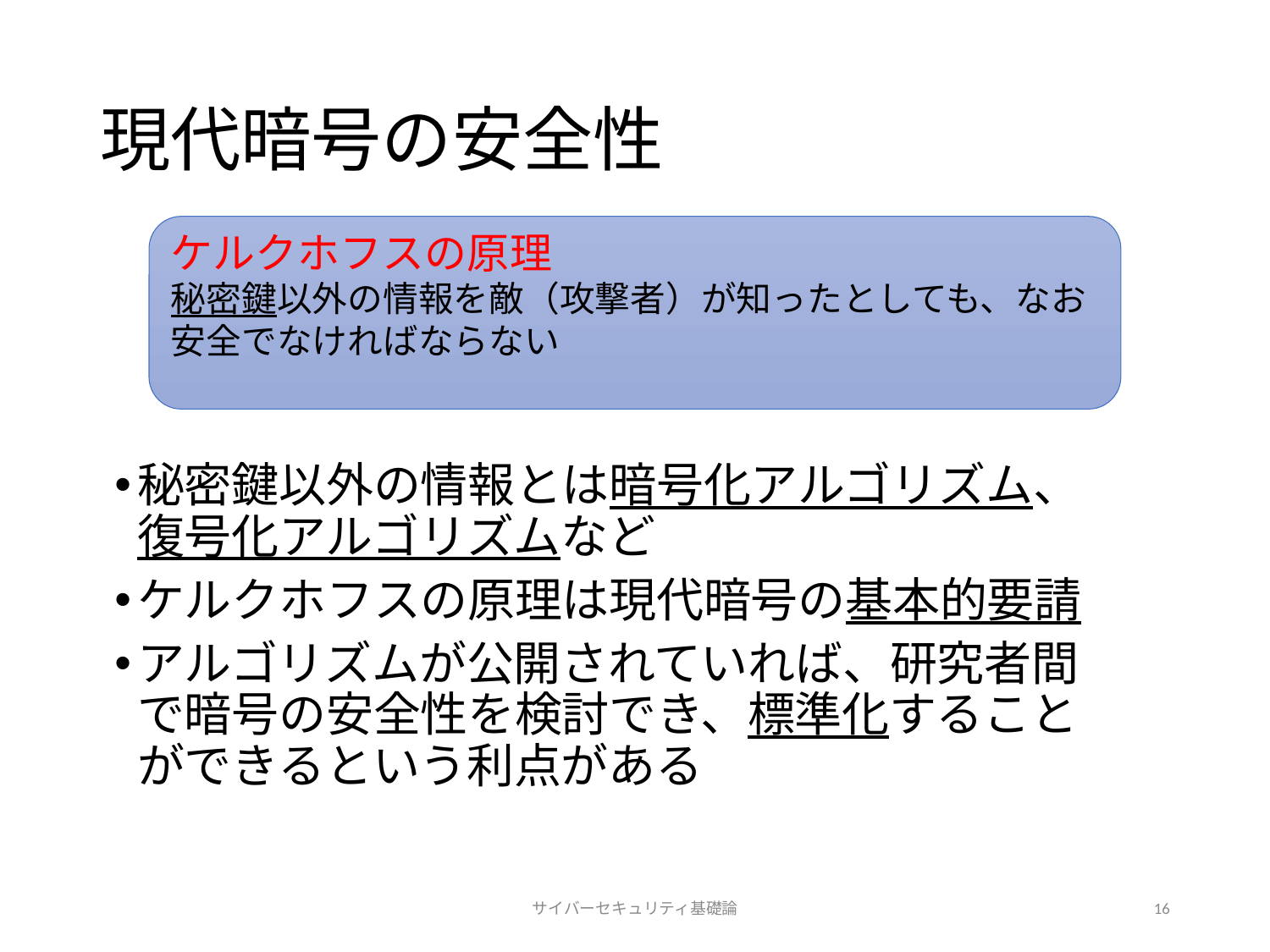

# 現代暗号の安全性
ケルクホフスの原理
秘密鍵以外の情報を敵（攻撃者）が知ったとしても、なお安全でなければならない

秘密鍵以外の情報とは暗号化アルゴリズム、復号化アルゴリズムなど
ケルクホフスの原理は現代暗号の基本的要請
アルゴリズムが公開されていれば、研究者間で暗号の安全性を検討でき、標準化することができるという利点がある
サイバーセキュリティ基礎論
16